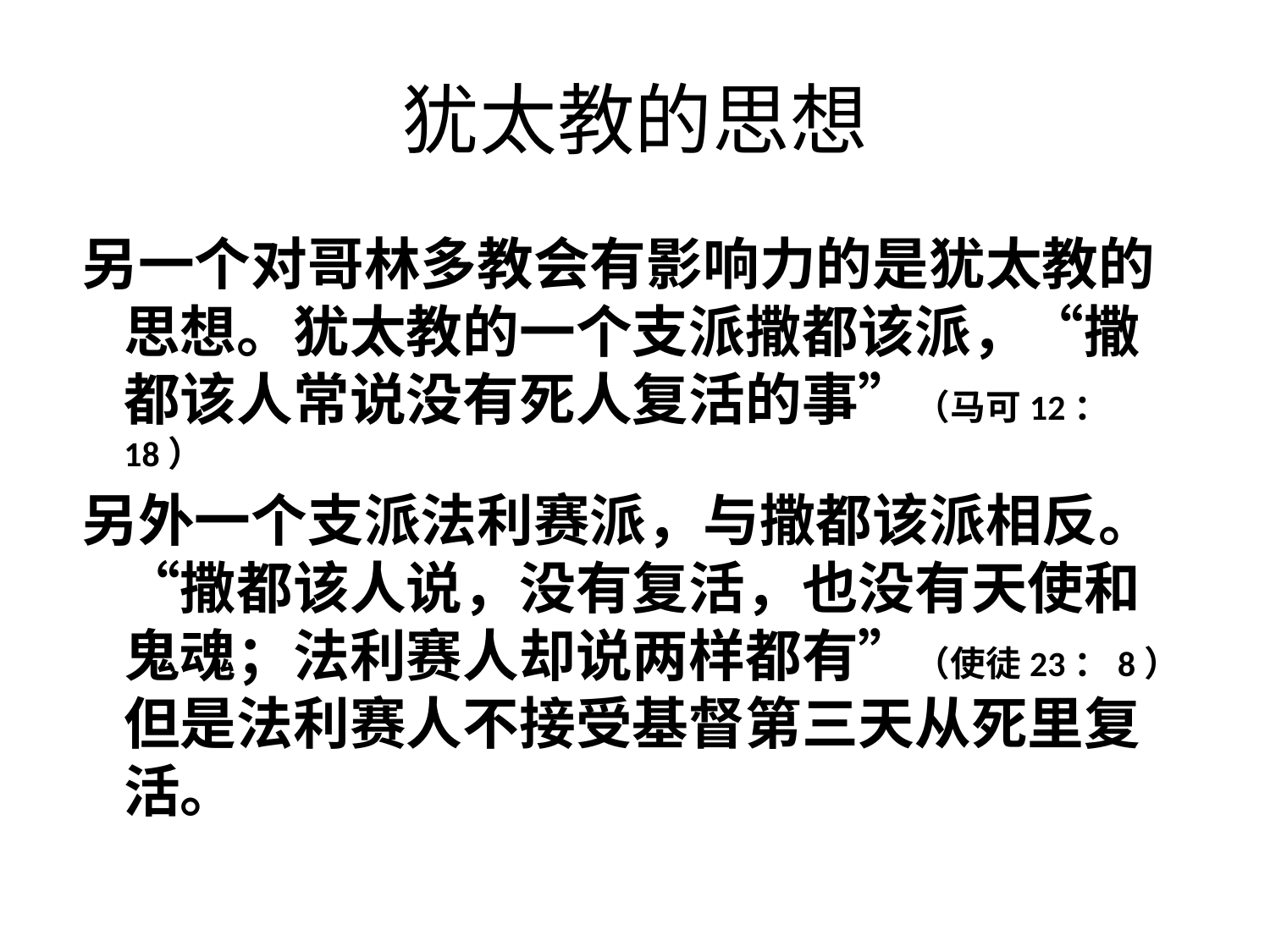

# 犹太教的思想
另一个对哥林多教会有影响力的是犹太教的思想。犹太教的一个支派撒都该派，“撒都该人常说没有死人复活的事”（马可12：18）
另外一个支派法利赛派，与撒都该派相反。“撒都该人说，没有复活，也没有天使和鬼魂；法利赛人却说两样都有”（使徒23：8）但是法利赛人不接受基督第三天从死里复活。